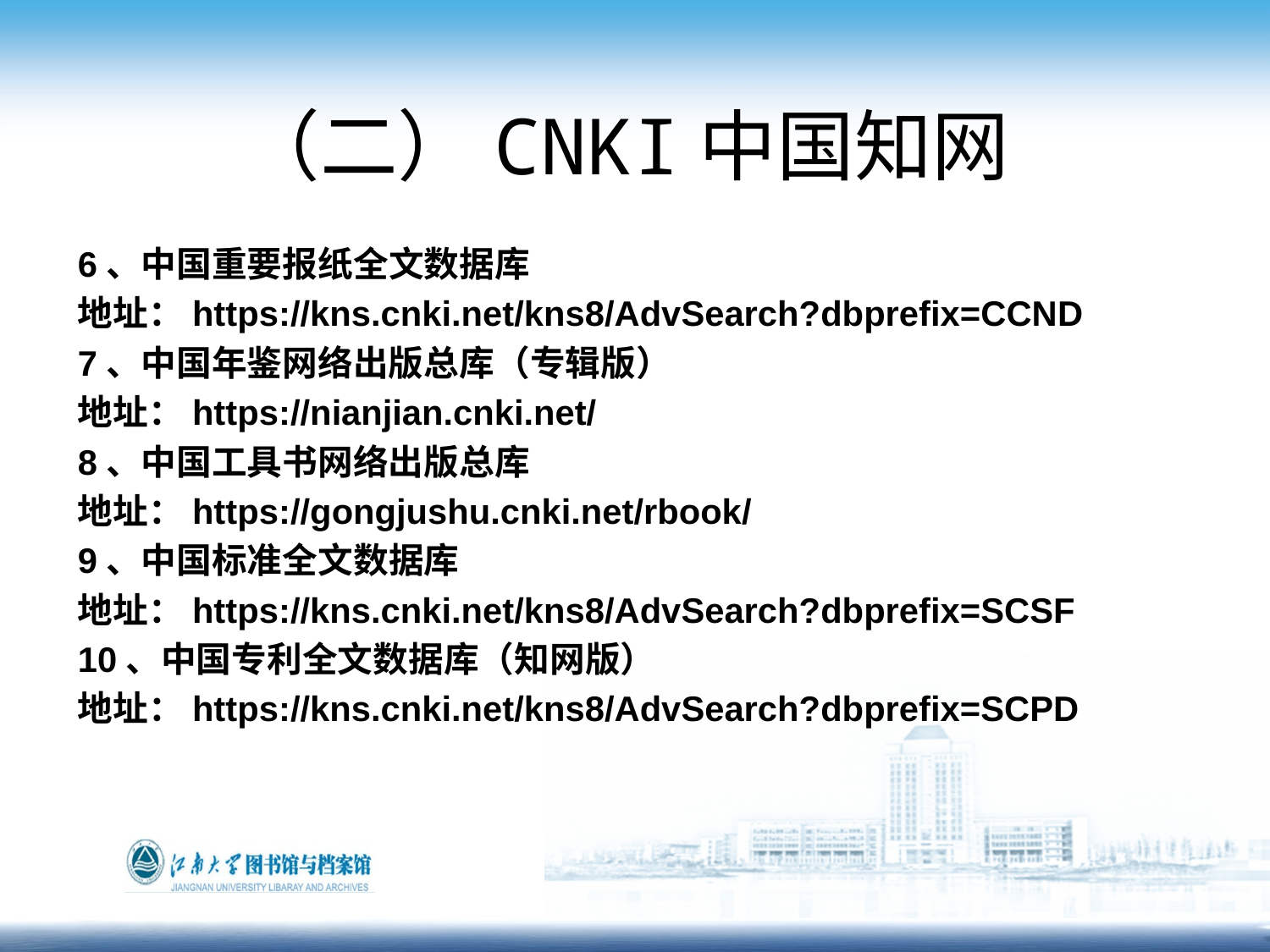

# （二）CNKI中国知网

6、中国重要报纸全文数据库
地址：https://kns.cnki.net/kns8/AdvSearch?dbprefix=CCND
7、中国年鉴网络出版总库（专辑版）
地址：https://nianjian.cnki.net/
8、中国工具书网络出版总库
地址：https://gongjushu.cnki.net/rbook/
9、中国标准全文数据库
地址：https://kns.cnki.net/kns8/AdvSearch?dbprefix=SCSF
10、中国专利全文数据库（知网版）
地址：https://kns.cnki.net/kns8/AdvSearch?dbprefix=SCPD